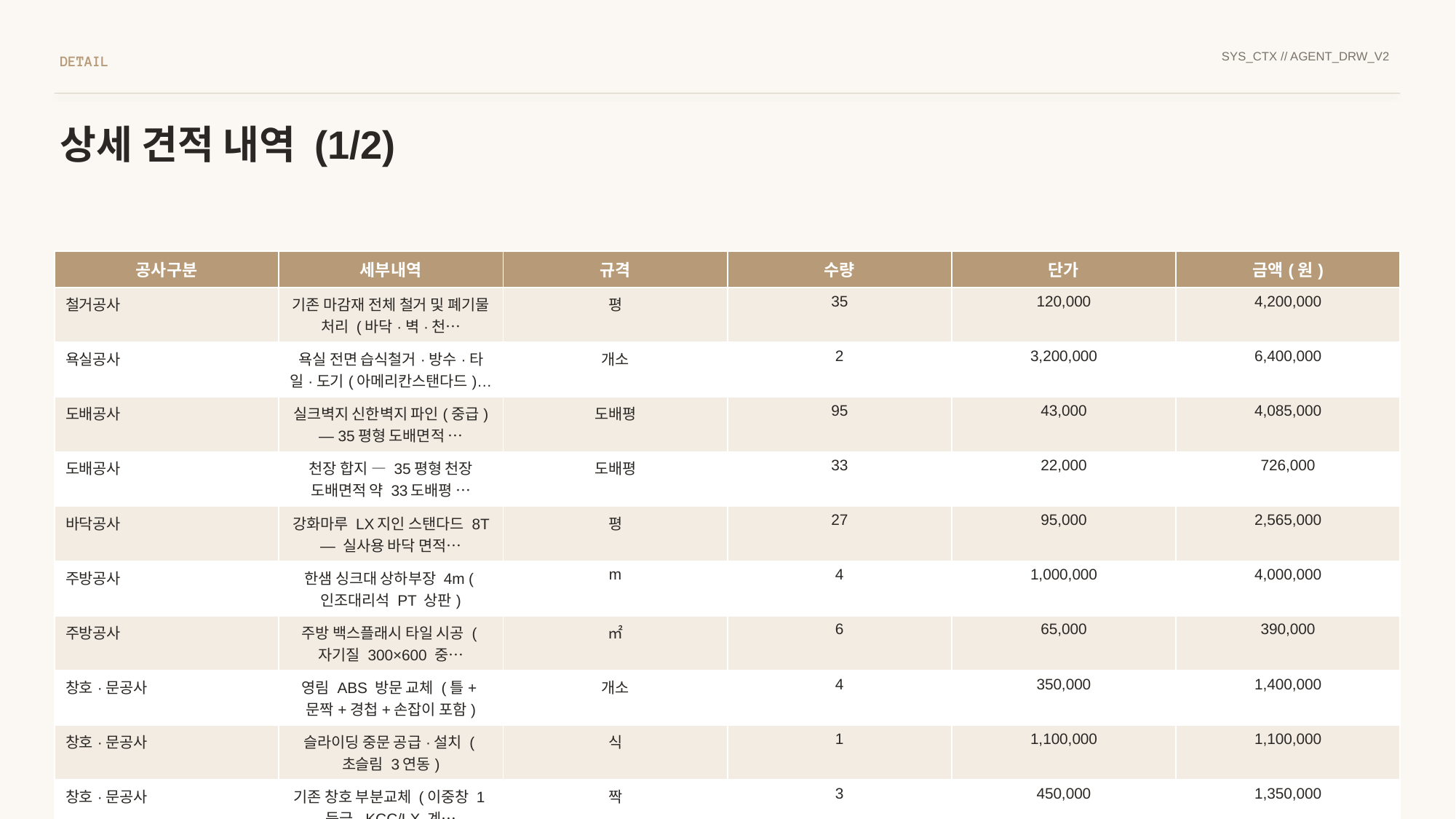

SYS_CTX // AGENT_DRW_V2
DETAIL

상세 견적 내역 (1/2)
| 공사구분 | 세부내역 | 규격 | 수량 | 단가 | 금액(원) |
| --- | --- | --- | --- | --- | --- |
| 철거공사 | 기존 마감재 전체 철거 및 폐기물 처리 (바닥·벽·천… | 평 | 35 | 120,000 | 4,200,000 |
| 욕실공사 | 욕실 전면 습식철거·방수·타일·도기(아메리칸스탠다드)… | 개소 | 2 | 3,200,000 | 6,400,000 |
| 도배공사 | 실크벽지 신한벽지 파인(중급) — 35평형 도배면적 … | 도배평 | 95 | 43,000 | 4,085,000 |
| 도배공사 | 천장 합지 — 35평형 천장 도배면적 약 33도배평 … | 도배평 | 33 | 22,000 | 726,000 |
| 바닥공사 | 강화마루 LX지인 스탠다드 8T — 실사용 바닥 면적… | 평 | 27 | 95,000 | 2,565,000 |
| 주방공사 | 한샘 싱크대 상하부장 4m (인조대리석 PT 상판) | m | 4 | 1,000,000 | 4,000,000 |
| 주방공사 | 주방 백스플래시 타일 시공 (자기질 300×600 중… | ㎡ | 6 | 65,000 | 390,000 |
| 창호·문공사 | 영림 ABS 방문 교체 (틀+문짝+경첩+손잡이 포함) | 개소 | 4 | 350,000 | 1,400,000 |
| 창호·문공사 | 슬라이딩 중문 공급·설치 (초슬림 3연동) | 식 | 1 | 1,100,000 | 1,100,000 |
| 창호·문공사 | 기존 창호 부분교체 (이중창 1등급, KCC/LX 계… | 짝 | 3 | 450,000 | 1,350,000 |
| 가구공사 | 붙박이장 제작 설치 (침실2개+드레스룸, MDF+도장… | m | 3.6 | 500,000 | 1,800,000 |
| 가구공사 | 신발장 제작 설치 (현관, MDF+도장마감, 1.2m) | m | 1.2 | 420,000 | 504,000 |
| 전기공사 | 세대 배선·콘센트·스위치 보수 및 조명 배선 일체 | 식 | 1 | 2,000,000 | 2,000,000 |